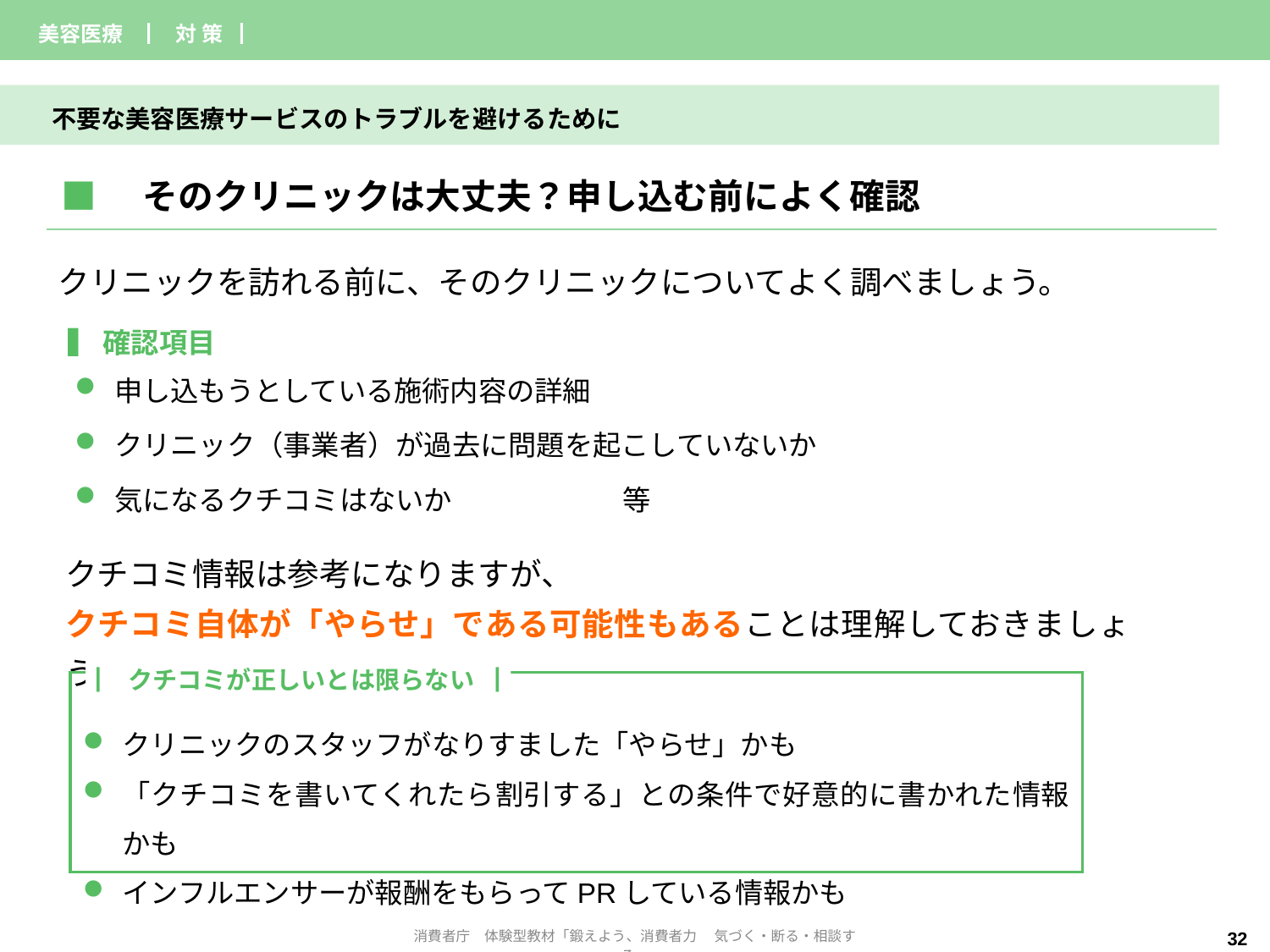

| 美容医療 | ▏対 策▕ |  |  |
| --- | --- | --- | --- |

不要な美容医療サービスのトラブルを避けるために
| ■　そのクリニックは大丈夫？申し込む前によく確認 |
| --- |
クリニックを訪れる前に、そのクリニックについてよく調べましょう。
▍確認項目
申し込もうとしている施術内容の詳細
クリニック（事業者）が過去に問題を起こしていないか
気になるクチコミはないか　		等
クチコミ情報は参考になりますが、
クチコミ自体が「やらせ」である可能性もあることは理解しておきましょう。
▏クチコミが正しいとは限らない▕

クリニックのスタッフがなりすました「やらせ」かも
「クチコミを書いてくれたら割引する」との条件で好意的に書かれた情報かも
インフルエンサーが報酬をもらってPRしている情報かも